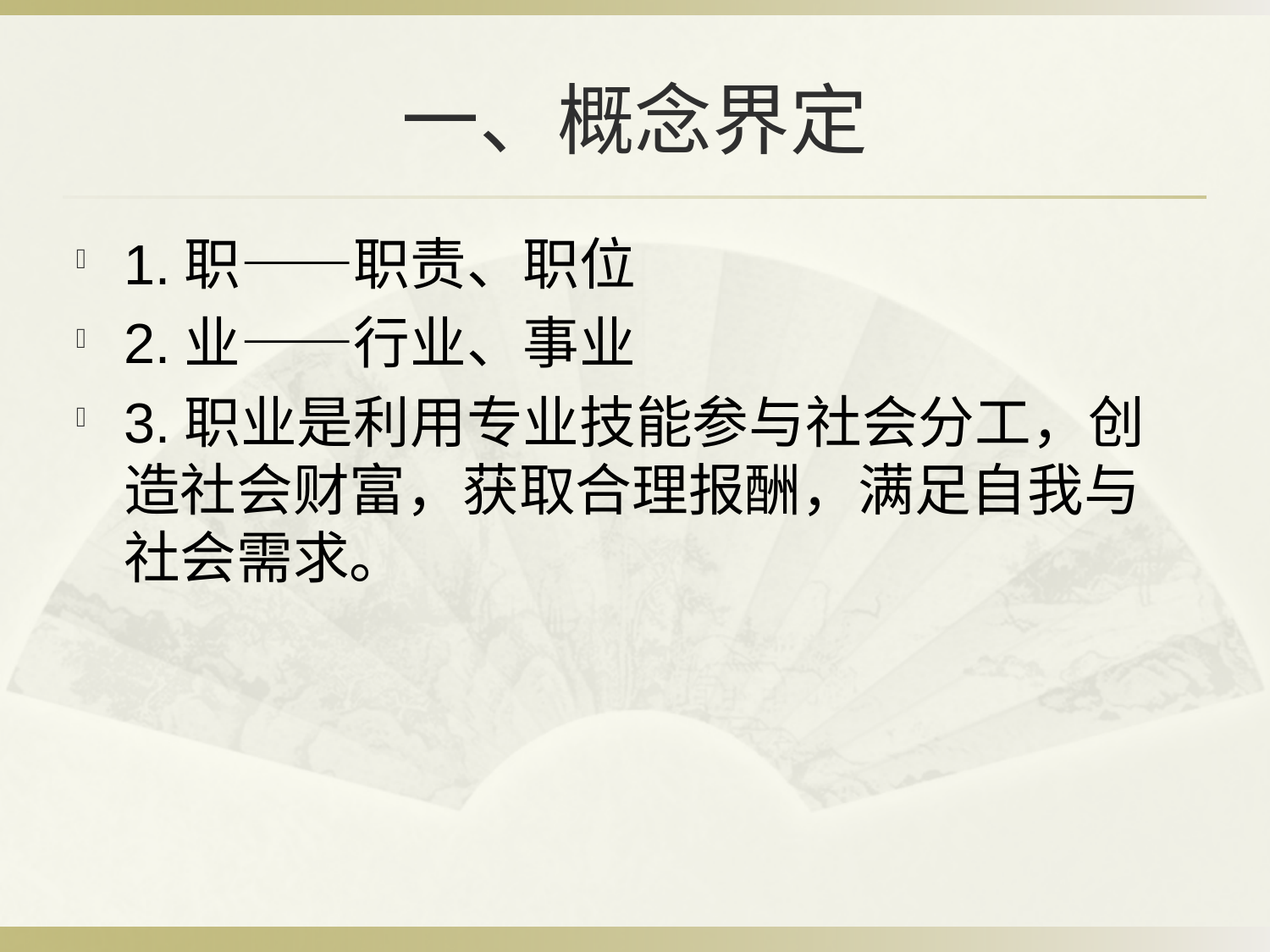

# 一、概念界定
1.职——职责、职位
2.业——行业、事业
3.职业是利用专业技能参与社会分工，创造社会财富，获取合理报酬，满足自我与社会需求。